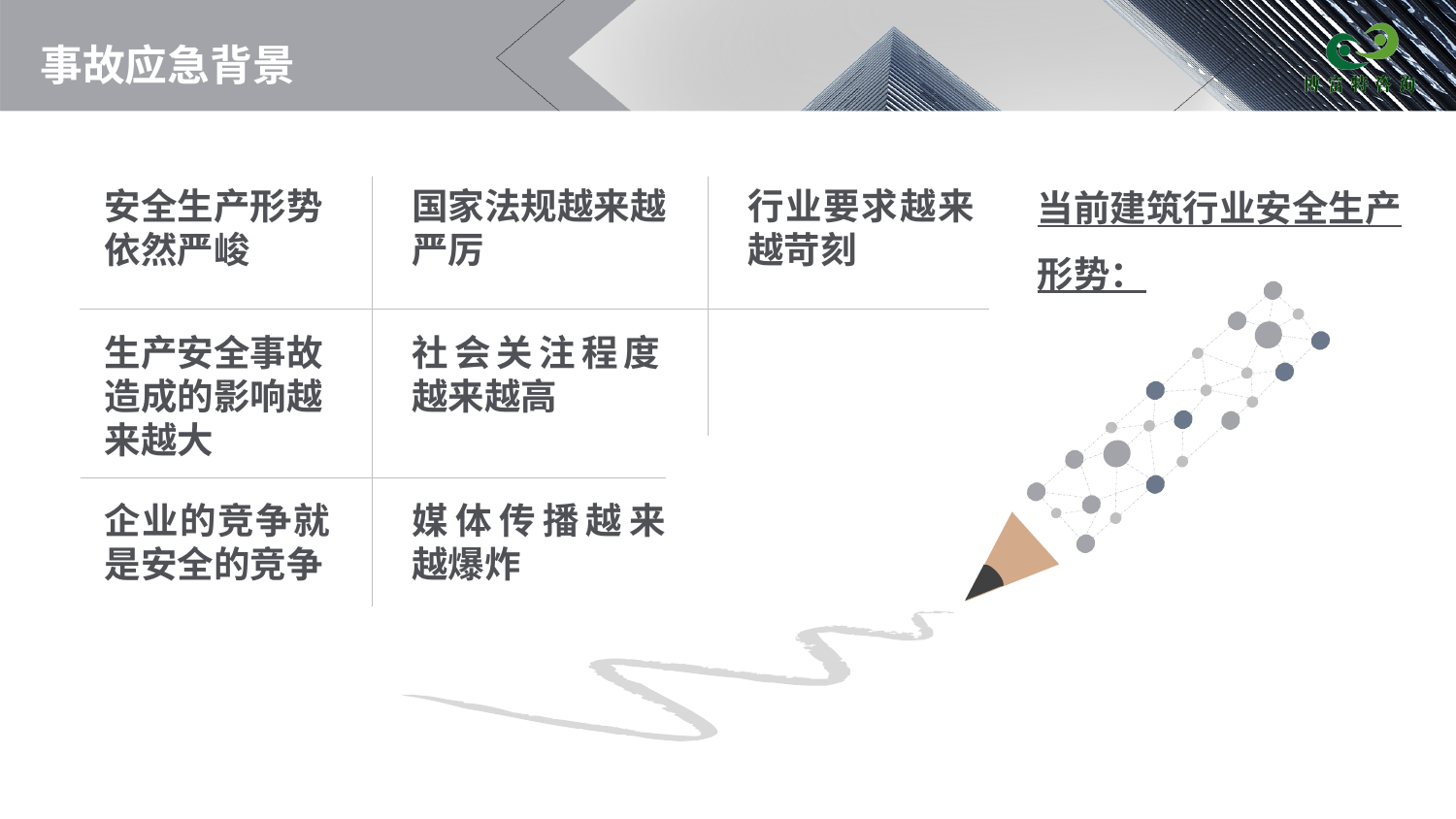

# 事故应急背景
当前建筑行业安全生产形势：
安全生产形势依然严峻
国家法规越来越严厉
行业要求越来越苛刻

生产安全事故造成的影响越来越大
社会关注程度越来越高
企业的竞争就是安全的竞争
媒体传播越来越爆炸